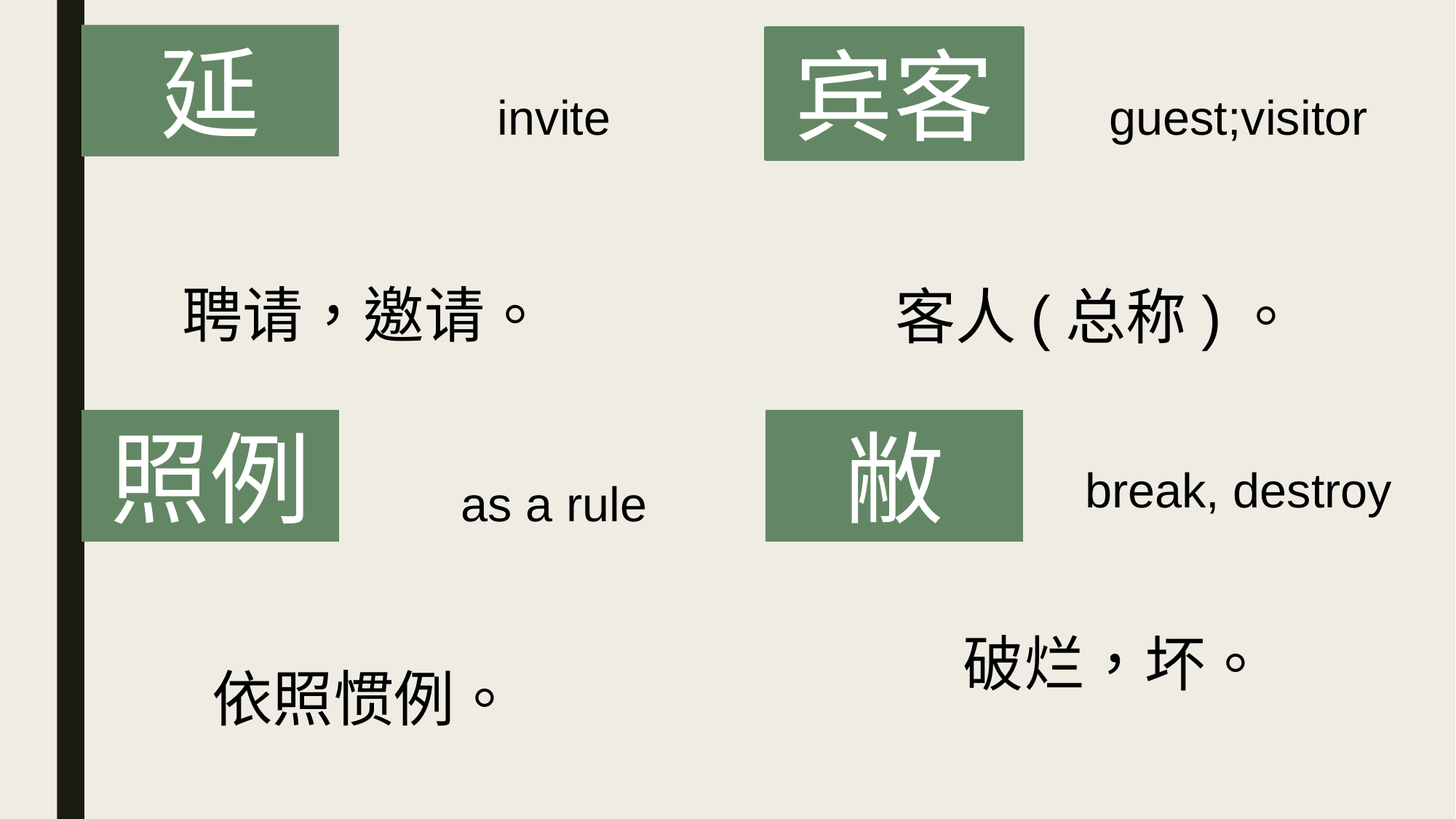

延
宾客
invite
guest;visitor
聘请，邀请。
客人(总称)。
照例
敝
break, destroy
as a rule
破烂，坏。
依照惯例。